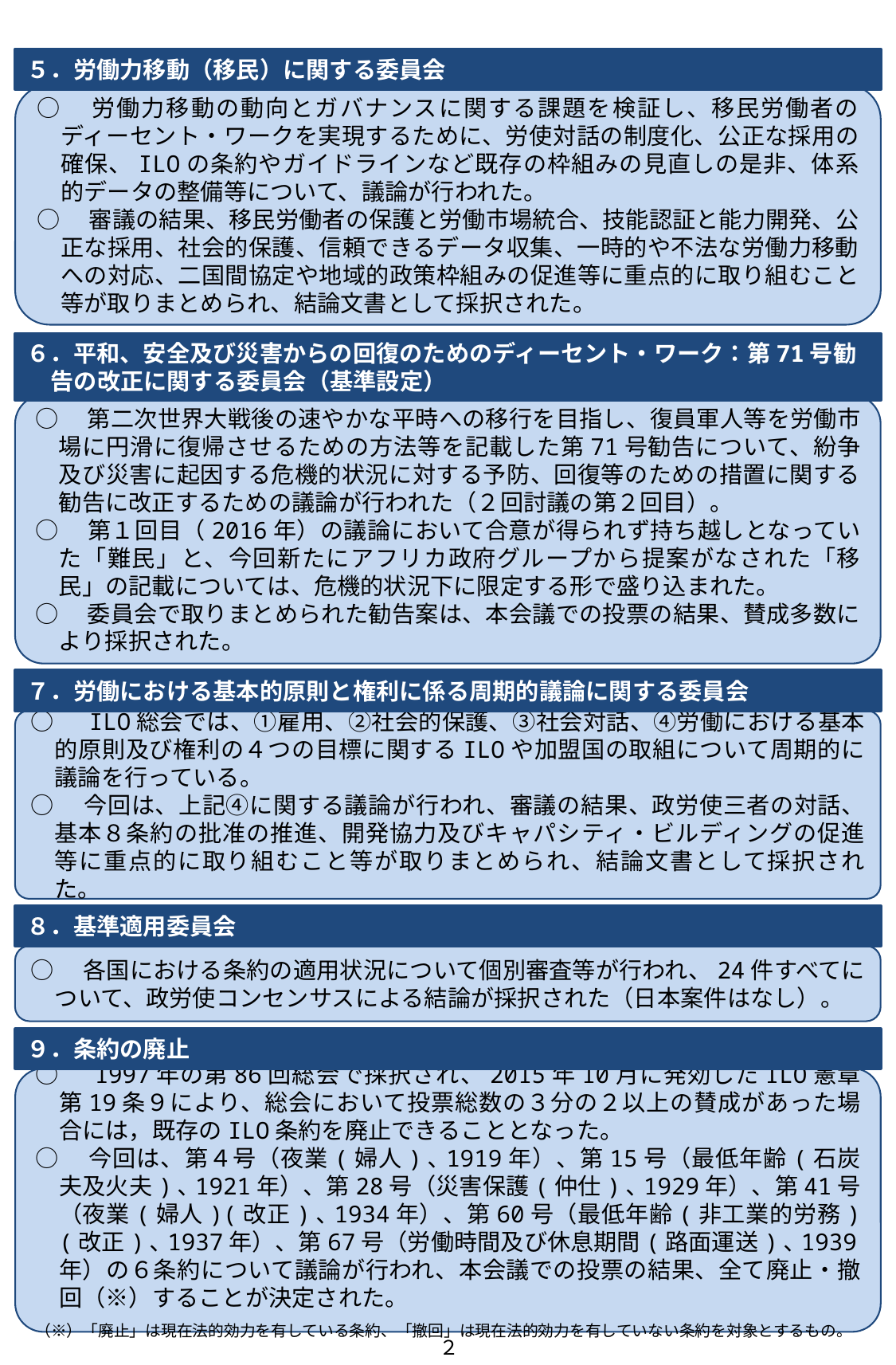

５．労働力移動（移民）に関する委員会
○　労働力移動の動向とガバナンスに関する課題を検証し、移民労働者のディーセント・ワークを実現するために、労使対話の制度化、公正な採用の確保、ILOの条約やガイドラインなど既存の枠組みの見直しの是非、体系的データの整備等について、議論が行われた。
○　審議の結果、移民労働者の保護と労働市場統合、技能認証と能力開発、公正な採用、社会的保護、信頼できるデータ収集、一時的や不法な労働力移動への対応、二国間協定や地域的政策枠組みの促進等に重点的に取り組むこと等が取りまとめられ、結論文書として採択された。
６．平和、安全及び災害からの回復のためのディーセント・ワーク：第71号勧告の改正に関する委員会（基準設定）
○　第二次世界大戦後の速やかな平時への移行を目指し、復員軍人等を労働市場に円滑に復帰させるための方法等を記載した第71号勧告について、紛争及び災害に起因する危機的状況に対する予防、回復等のための措置に関する勧告に改正するための議論が行われた（２回討議の第２回目）。
○　第１回目（2016年）の議論において合意が得られず持ち越しとなっていた「難民」と、今回新たにアフリカ政府グループから提案がなされた「移民」の記載については、危機的状況下に限定する形で盛り込まれた。
○　委員会で取りまとめられた勧告案は、本会議での投票の結果、賛成多数により採択された。
７．労働における基本的原則と権利に係る周期的議論に関する委員会
○　ILO総会では、①雇用、②社会的保護、③社会対話、④労働における基本的原則及び権利の４つの目標に関するILOや加盟国の取組について周期的に議論を行っている。
○　今回は、上記④に関する議論が行われ、審議の結果、政労使三者の対話、基本８条約の批准の推進、開発協力及びキャパシティ・ビルディングの促進等に重点的に取り組むこと等が取りまとめられ、結論文書として採択された。
８．基準適用委員会
○　各国における条約の適用状況について個別審査等が行われ、24件すべてについて、政労使コンセンサスによる結論が採択された（日本案件はなし）。
９．条約の廃止
○　1997年の第86回総会で採択され、2015年10月に発効したILO憲章第19条９により、総会において投票総数の３分の２以上の賛成があった場合には，既存のILO条約を廃止できることとなった。
○　今回は、第４号（夜業(婦人)､1919年）、第15号（最低年齢(石炭夫及火夫)､1921年）、第28号（災害保護(仲仕)､1929年）、第41号（夜業(婦人)(改正)､1934年）、第60号（最低年齢(非工業的労務)(改正)､1937年）、第67号（労働時間及び休息期間(路面運送)､1939年）の６条約について議論が行われ、本会議での投票の結果、全て廃止・撤回（※）することが決定された。
（※）「廃止」は現在法的効力を有している条約、「撤回」は現在法的効力を有していない条約を対象とするもの。
２